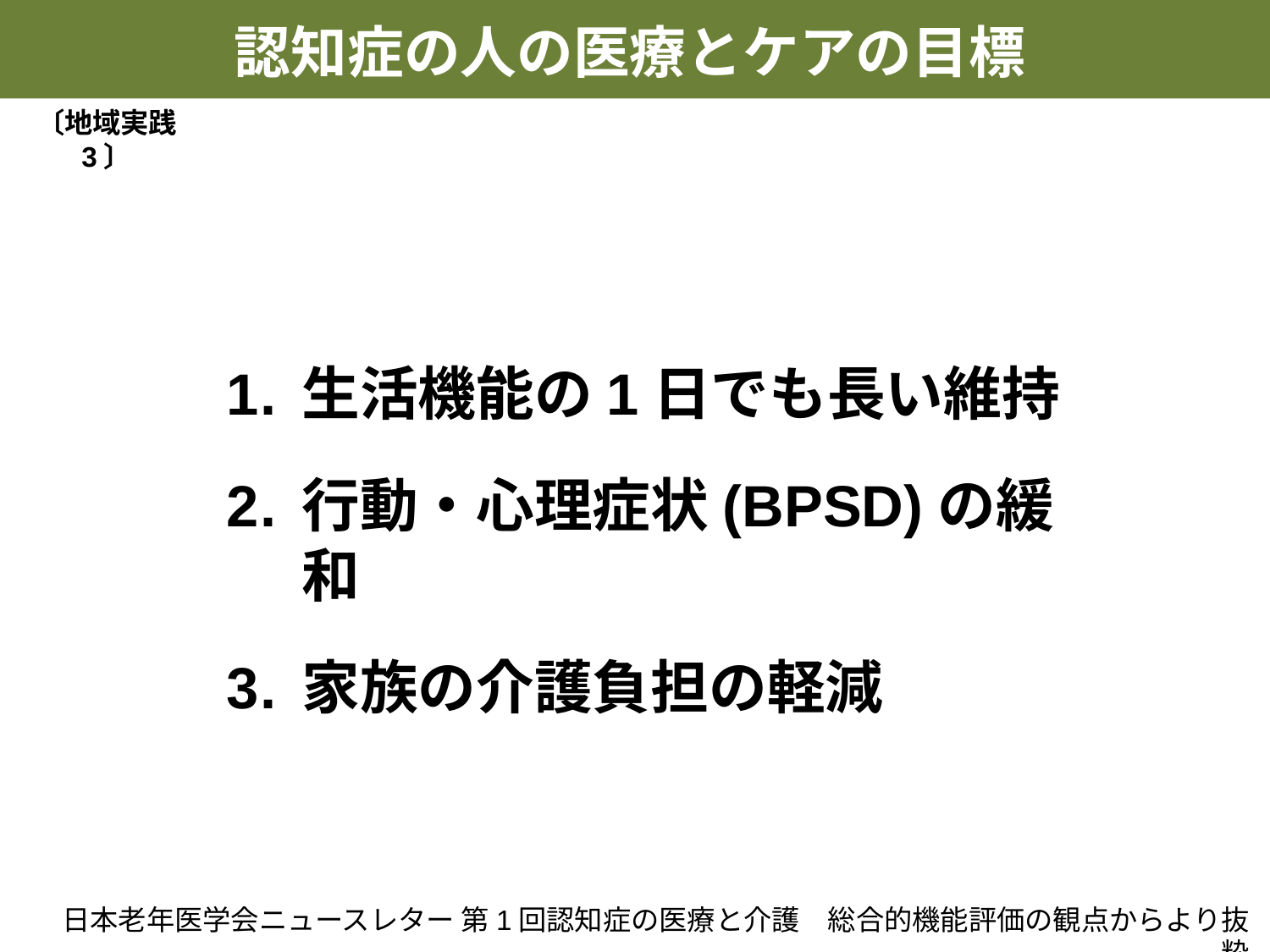

認知症の人の医療とケアの目標
〔地域実践 3〕
生活機能の1日でも長い維持

行動・心理症状(BPSD)の緩和

家族の介護負担の軽減
日本老年医学会ニュースレター 第1回認知症の医療と介護　総合的機能評価の観点からより抜粋